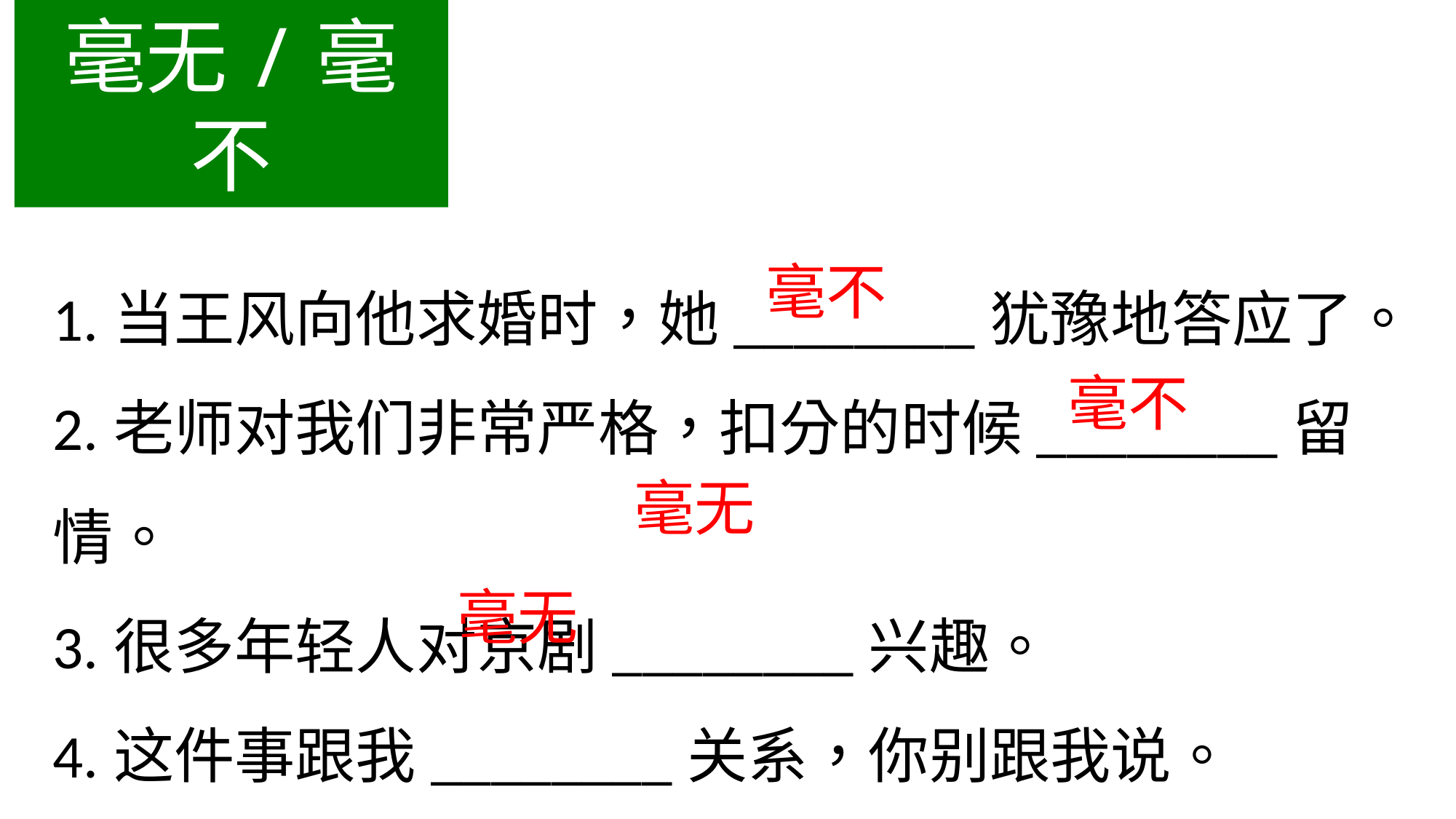

毫无/毫不
1.当王风向他求婚时，她________犹豫地答应了。
2.老师对我们非常严格，扣分的时候________留情。
3.很多年轻人对京剧________兴趣。
4.这件事跟我________关系，你别跟我说。
毫不
毫不
毫无
毫无